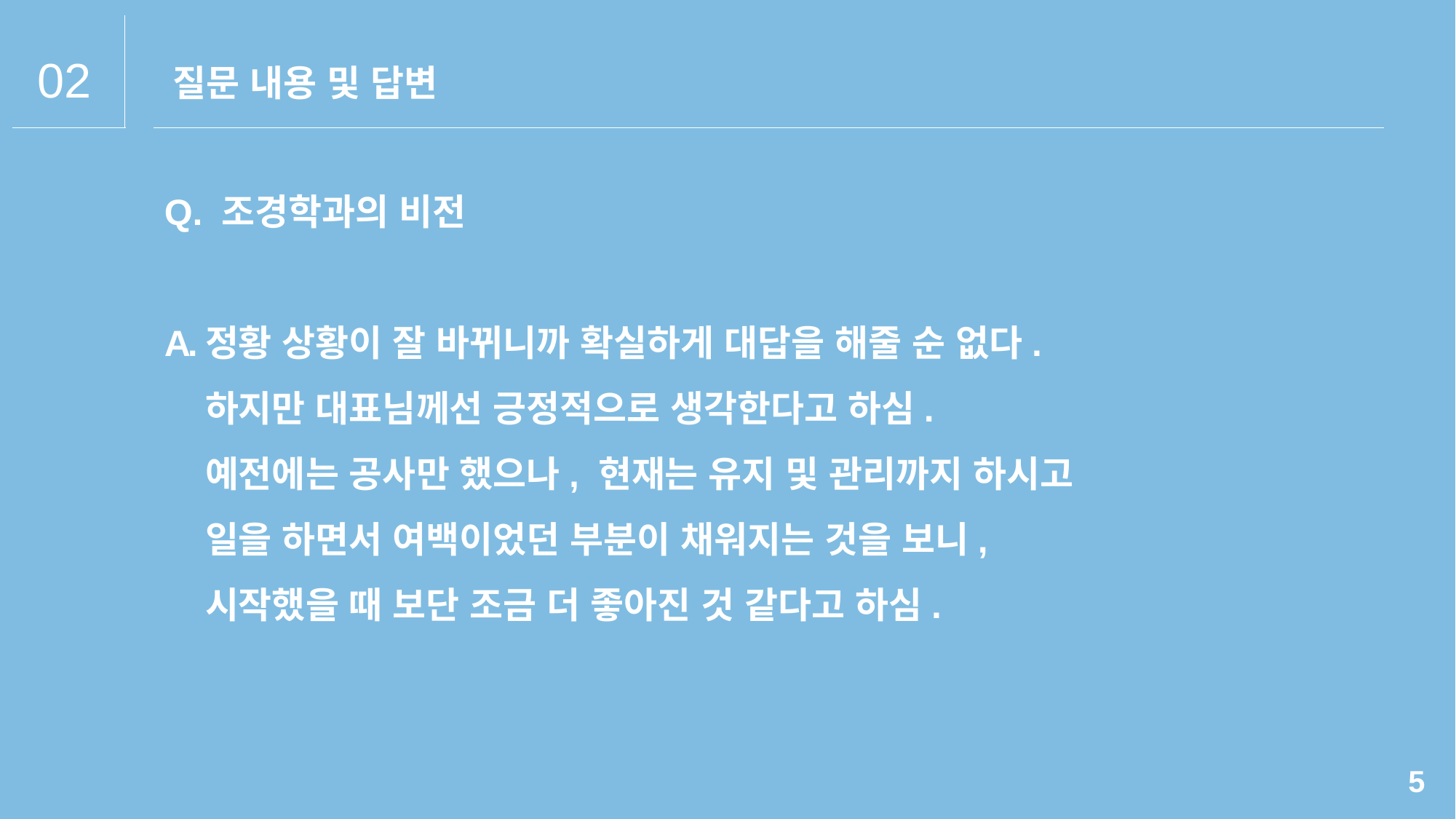

02
질문 내용 및 답변
Q. 조경학과의 비전

정황 상황이 잘 바뀌니까 확실하게 대답을 해줄 순 없다.
하지만 대표님께선 긍정적으로 생각한다고 하심.
예전에는 공사만 했으나, 현재는 유지 및 관리까지 하시고
일을 하면서 여백이었던 부분이 채워지는 것을 보니,
시작했을 때 보단 조금 더 좋아진 것 같다고 하심.
5